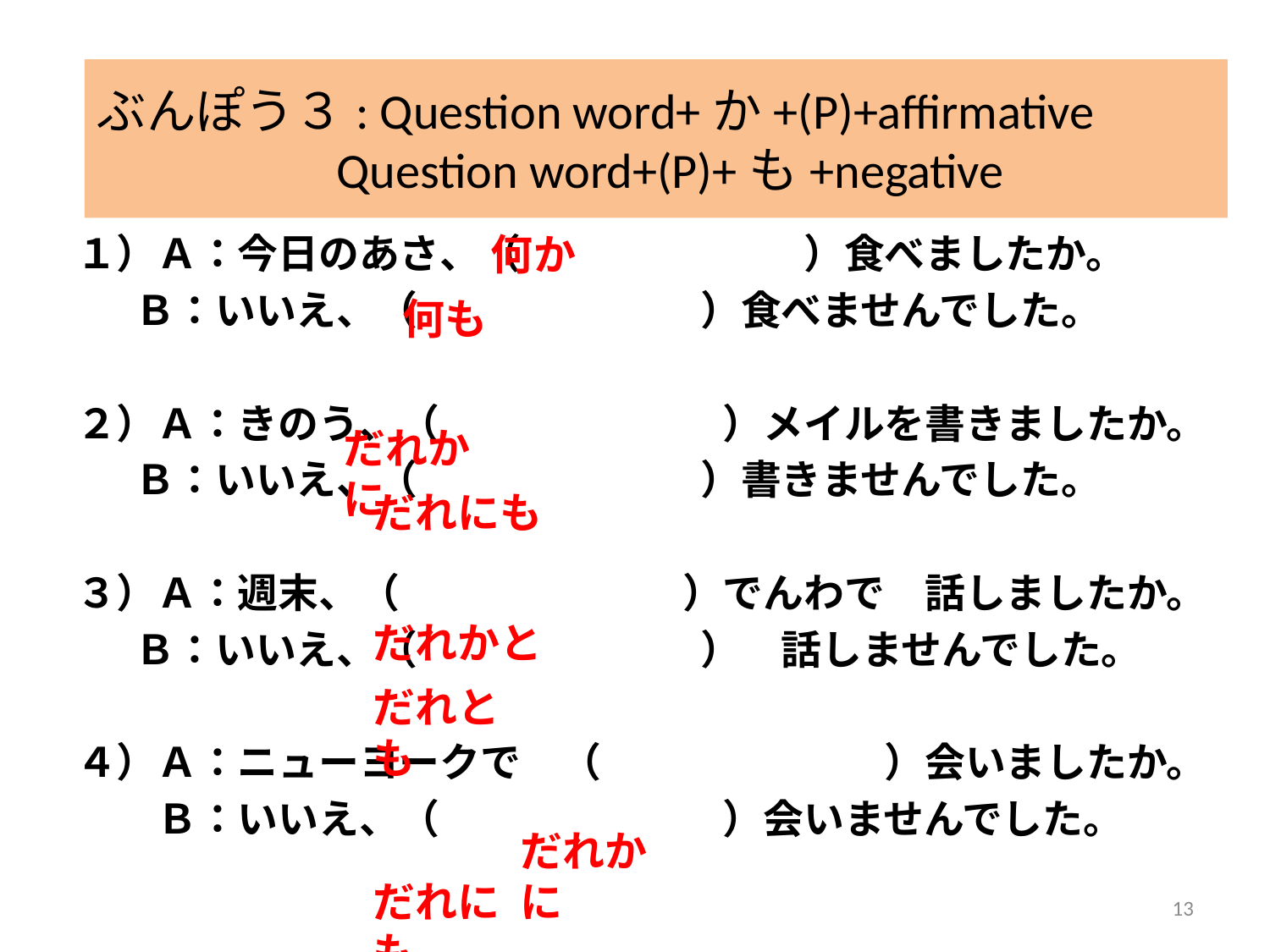

ぶんぽう３: Question word+か+(P)+affirmative
	          Question word+(P)+も+negative
１）Ａ：今日のあさ、（　　　　　　　）食べましたか。
	Ｂ：いいえ、（　　　　　　　）食べませんでした。

２）Ａ：きのう、（　　　　　　　）メイルを書きましたか。
	Ｂ：いいえ、（　　　　　　　）書きませんでした。

３）Ａ：週末、（　　　　　　　）でんわで　話しましたか。
　	Ｂ：いいえ、（　　　　　　　）　話しませんでした。

４）Ａ：ニューヨークで　（　　　　　　　）会いましたか。
　　Ｂ：いいえ、（　　　　　　　）会いませんでした。
何か
何も
だれかに
だれにも
だれかと
だれとも
だれかに
だれにも
13